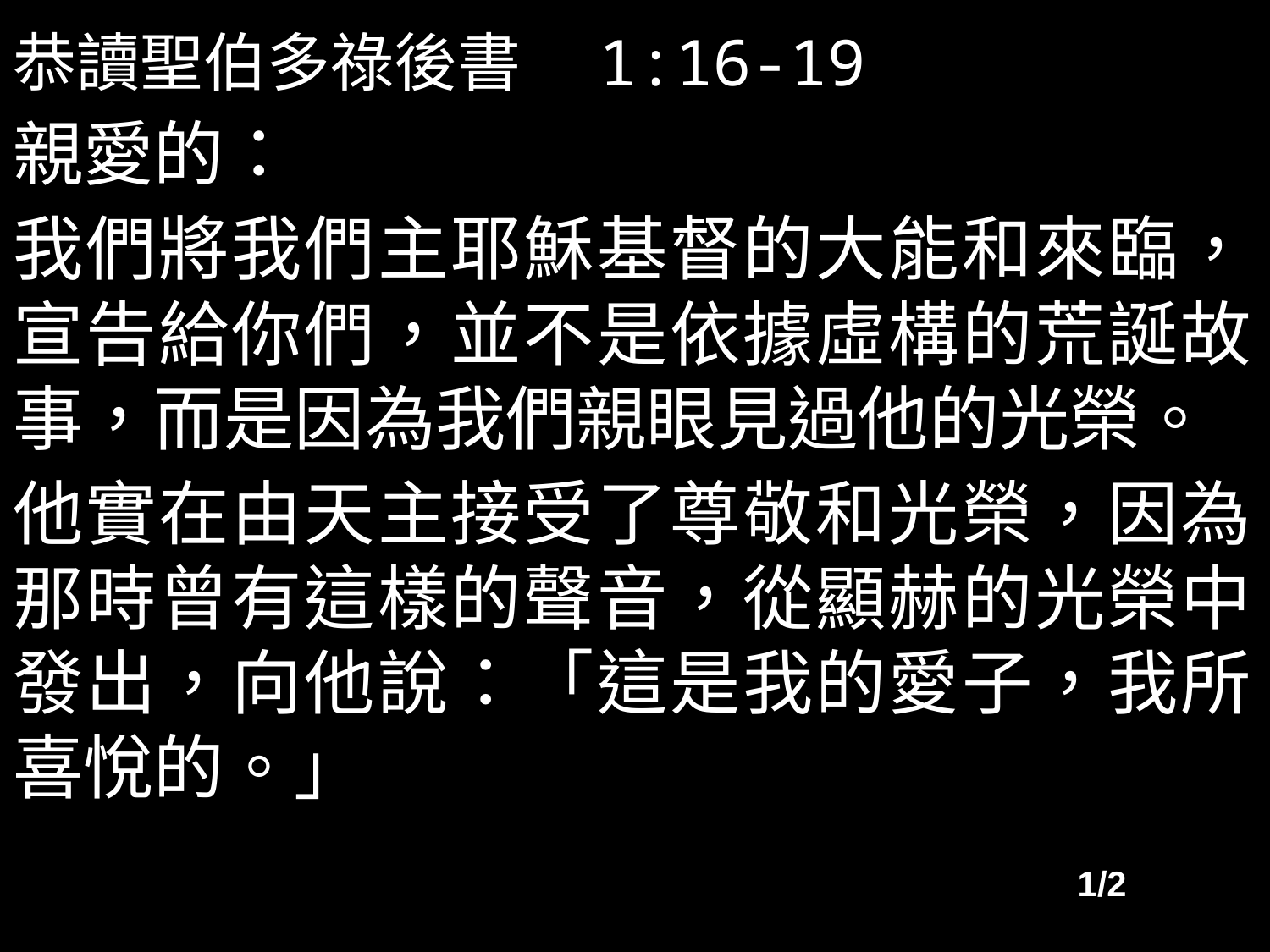

恭讀聖伯多祿後書　1:16-19
親愛的：
我們將我們主耶穌基督的大能和來臨，宣告給你們，並不是依據虛構的荒誕故事，而是因為我們親眼見過他的光榮。
他實在由天主接受了尊敬和光榮，因為那時曾有這樣的聲音，從顯赫的光榮中發出，向他說：「這是我的愛子，我所喜悅的。」
1/2